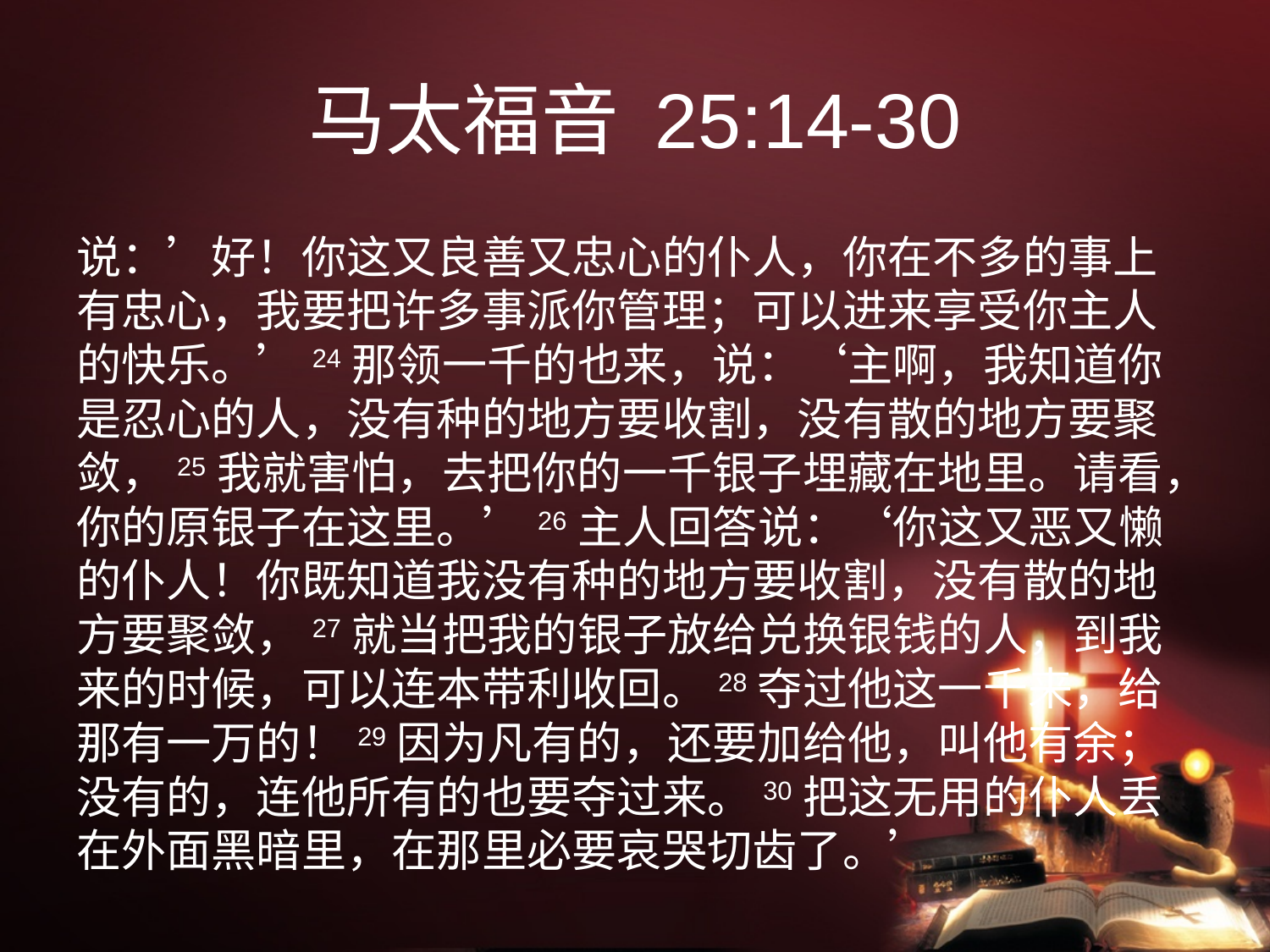

# 马太福音 25:14-30
说：’好！你这又良善又忠心的仆人，你在不多的事上有忠心，我要把许多事派你管理；可以进来享受你主人的快乐。’24那领一千的也来，说：‘主啊，我知道你是忍心的人，没有种的地方要收割，没有散的地方要聚敛，25我就害怕，去把你的一千银子埋藏在地里。请看，你的原银子在这里。’26主人回答说：‘你这又恶又懒的仆人！你既知道我没有种的地方要收割，没有散的地方要聚敛，27就当把我的银子放给兑换银钱的人，到我来的时候，可以连本带利收回。28夺过他这一千来，给那有一万的！29因为凡有的，还要加给他，叫他有余；没有的，连他所有的也要夺过来。30把这无用的仆人丢在外面黑暗里，在那里必要哀哭切齿了。’